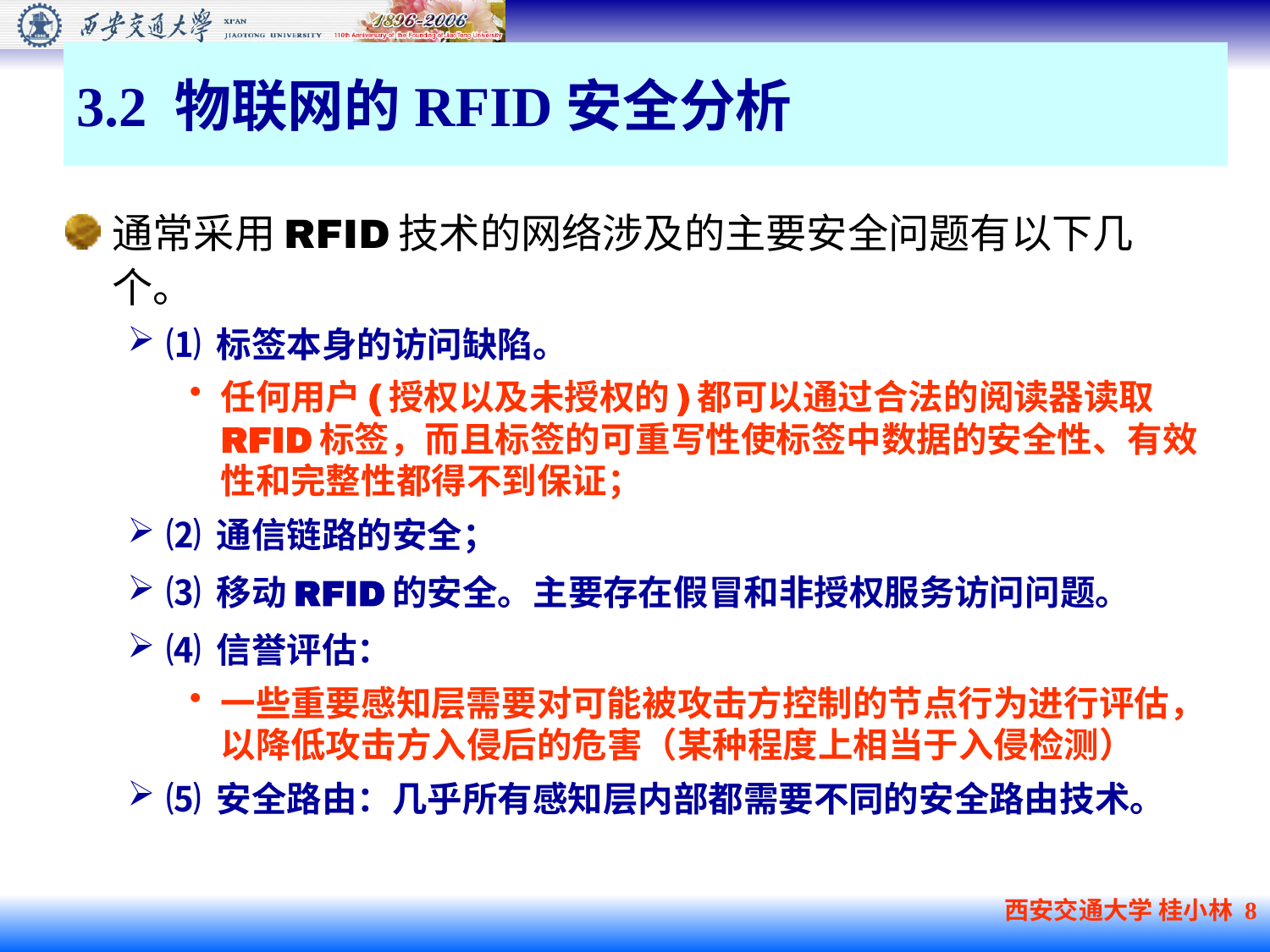

# 3.2 物联网的RFID安全分析
通常采用RFID技术的网络涉及的主要安全问题有以下几个。
⑴ 标签本身的访问缺陷。
任何用户(授权以及未授权的)都可以通过合法的阅读器读取RFID标签，而且标签的可重写性使标签中数据的安全性、有效性和完整性都得不到保证；
⑵ 通信链路的安全；
⑶ 移动RFID的安全。主要存在假冒和非授权服务访问问题。
⑷ 信誉评估：
一些重要感知层需要对可能被攻击方控制的节点行为进行评估，以降低攻击方入侵后的危害（某种程度上相当于入侵检测）
⑸ 安全路由：几乎所有感知层内部都需要不同的安全路由技术。

西安交通大学 桂小林 8